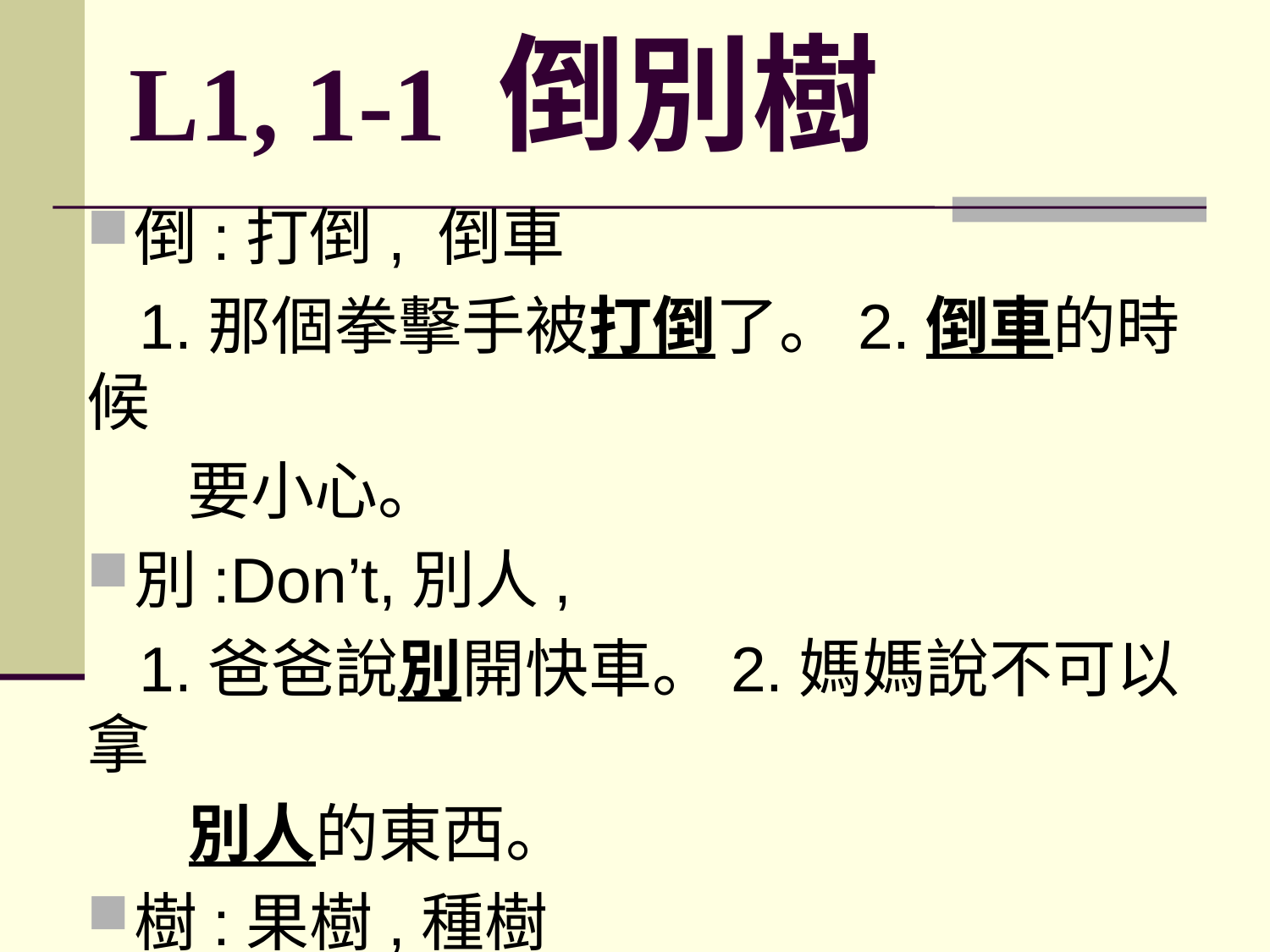

# L1, 1-1 倒別樹
倒:打倒, 倒車
   1.那個拳擊手被打倒了。2.倒車的時候
      要小心。
別:Don’t,別人,
   1.爸爸說別開快車。2.媽媽說不可以拿
      別人的東西。
樹:果樹,種樹
   1.我家後院有果樹。 2.爸爸喜歡種樹。